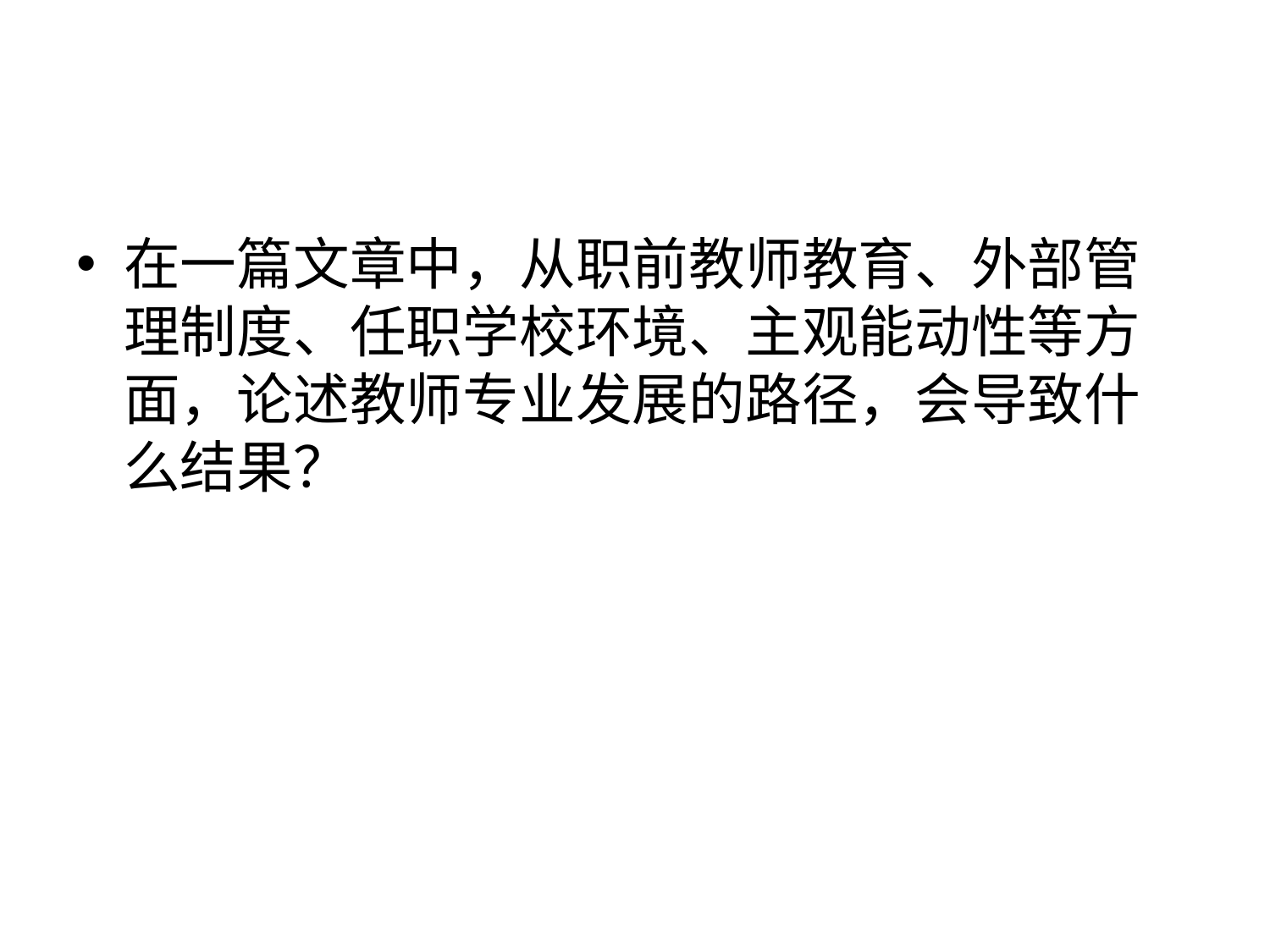

#
在一篇文章中，从职前教师教育、外部管理制度、任职学校环境、主观能动性等方面，论述教师专业发展的路径，会导致什么结果？